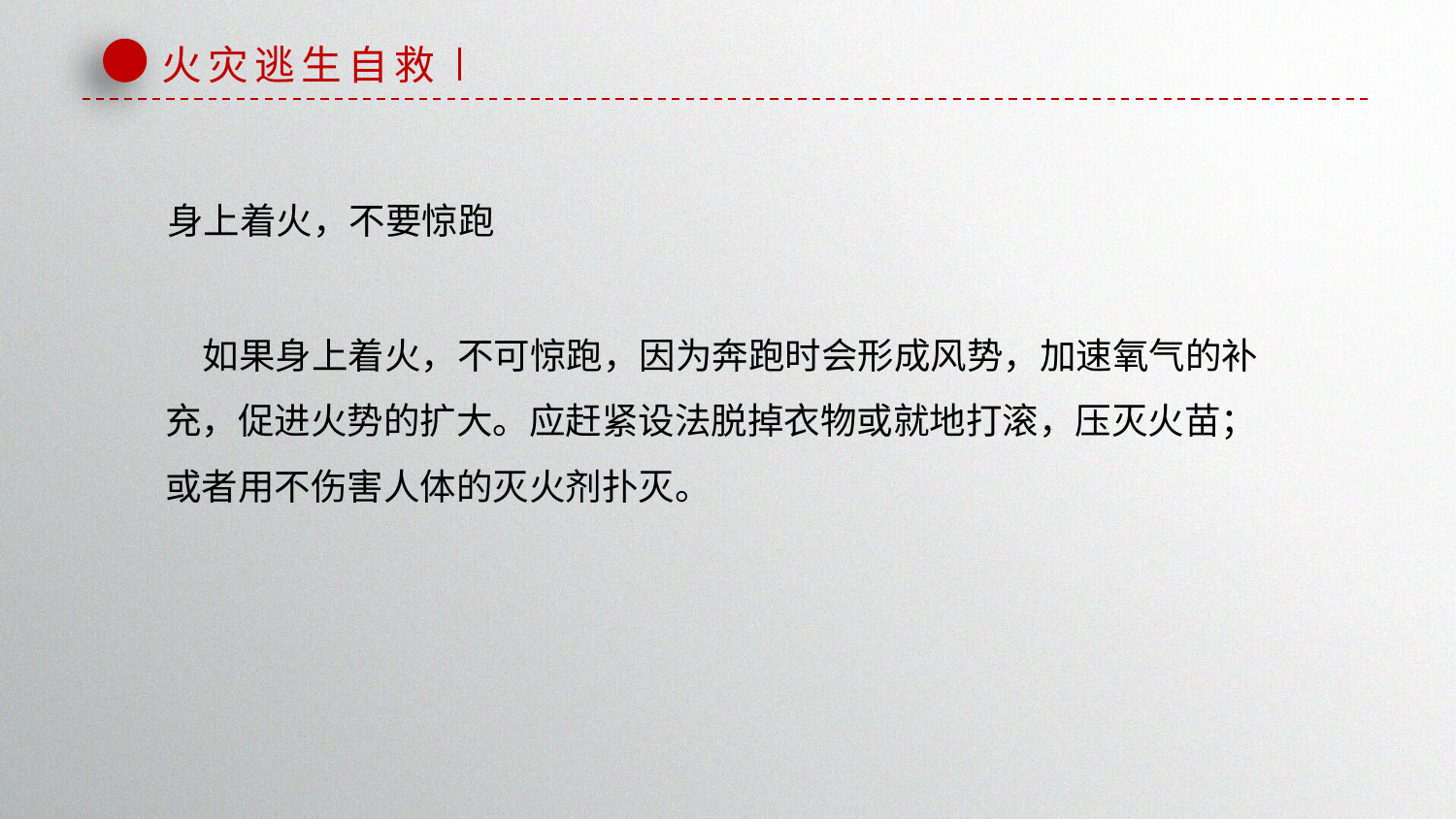

火灾逃生自救

身上着火，不要惊跑
    如果身上着火，不可惊跑，因为奔跑时会形成风势，加速氧气的补充，促进火势的扩大。应赶紧设法脱掉衣物或就地打滚，压灭火苗；或者用不伤害人体的灭火剂扑灭。